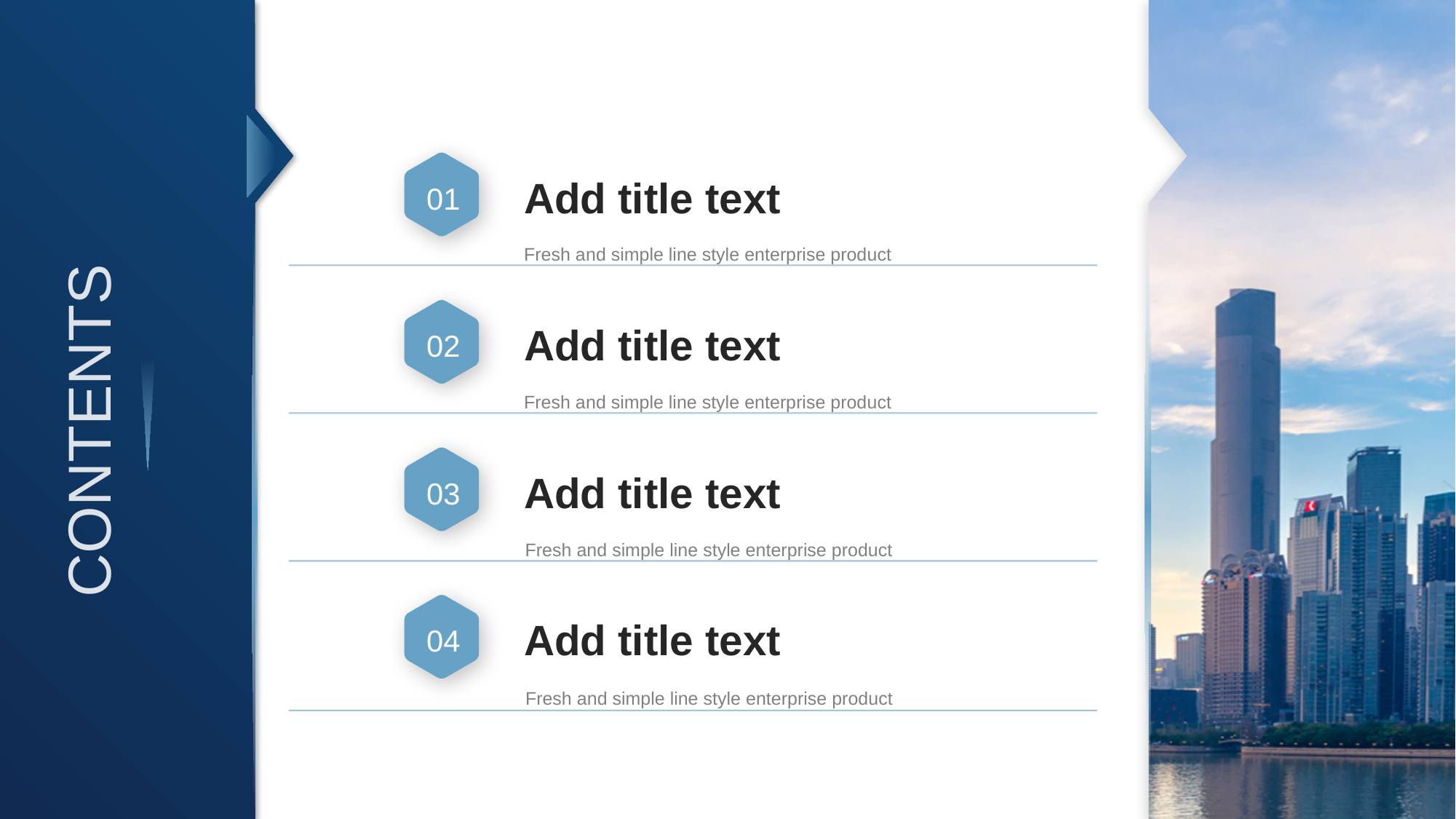

PPT下载 http://www.freeppt7.com/xiazai/

01
Add title text
Fresh and simple line style enterprise product

02
Add title text
Fresh and simple line style enterprise product

CONTENTS

03
Add title text
Fresh and simple line style enterprise product

04
Add title text
Fresh and simple line style enterprise product